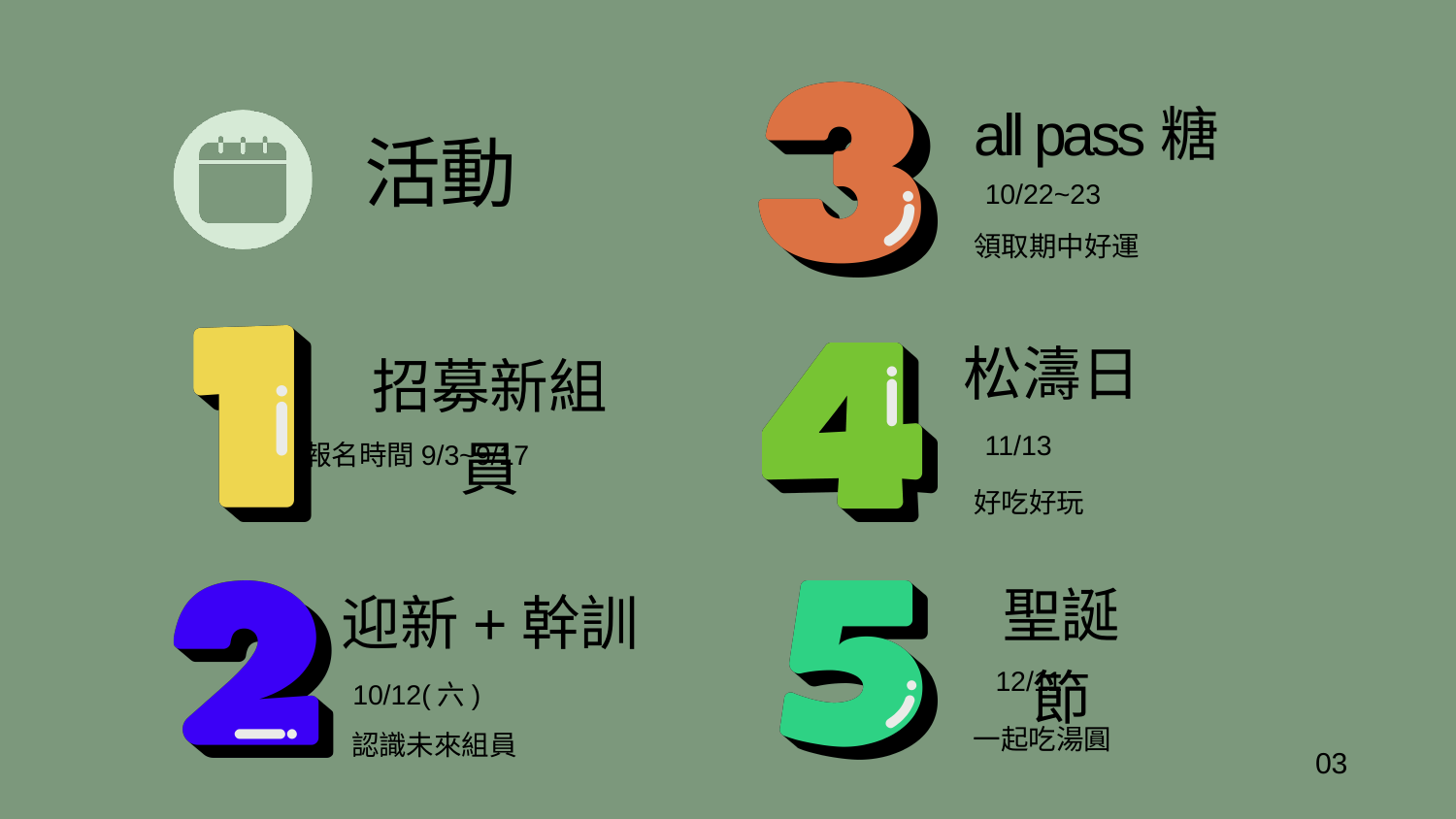

all pass糖
活動

10/22~23
領取期中好運
松濤日

招募新組員

11/13
報名時間9/3~9/17
好吃好玩
聖誕節
迎新+幹訓

12/11
10/12(六)
一起吃湯圓
認識未來組員
03